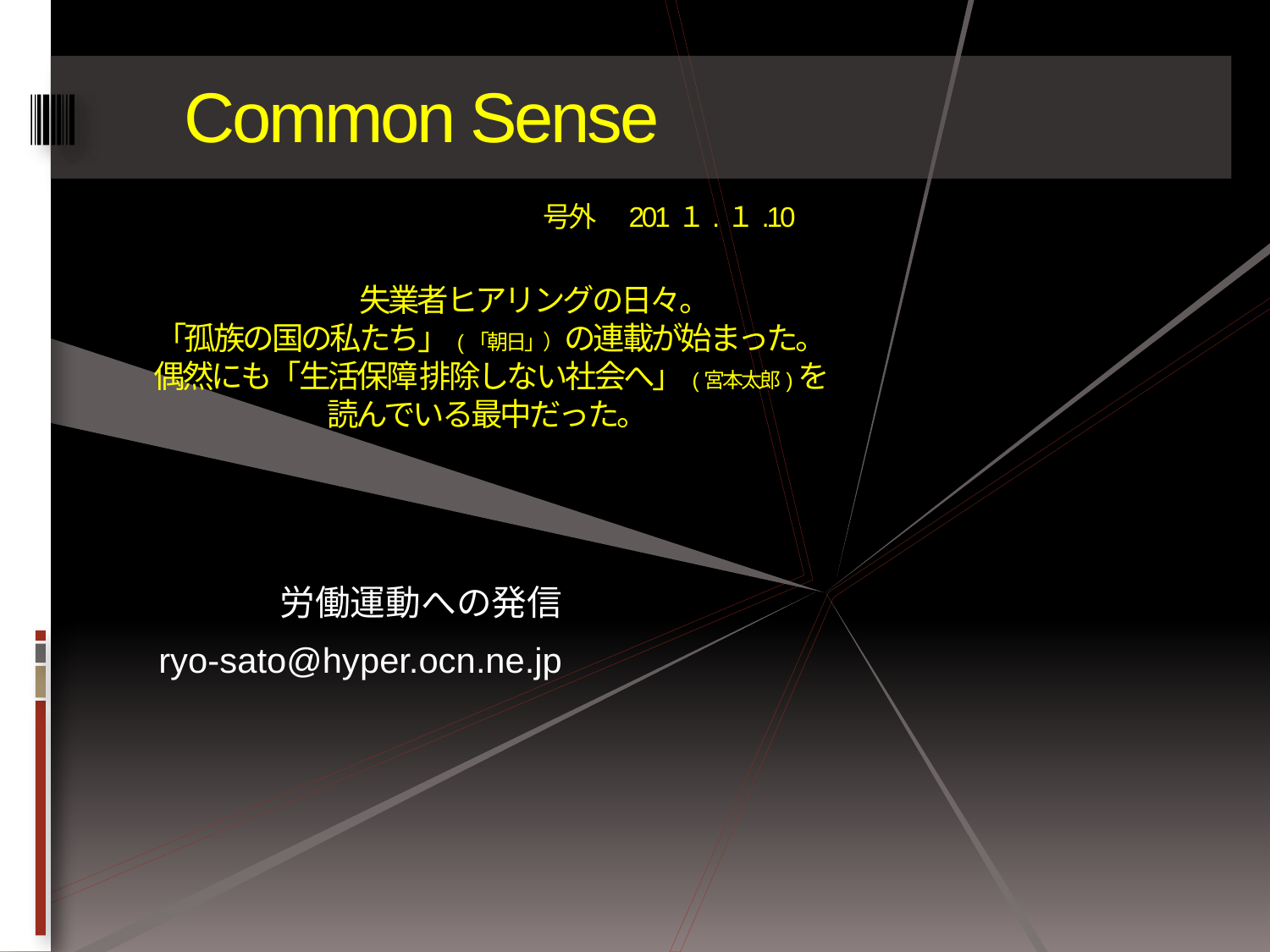

# Common Sense 　 　　　　　　号外　201１.１.10 失業者ヒアリングの日々。 「孤族の国の私たち」(「朝日」）の連載が始まった。 偶然にも「生活保障 排除しない社会へ」(宮本太郎)を 読んでいる最中だった。

労働運動への発信
ryo-sato@hyper.ocn.ne.jp